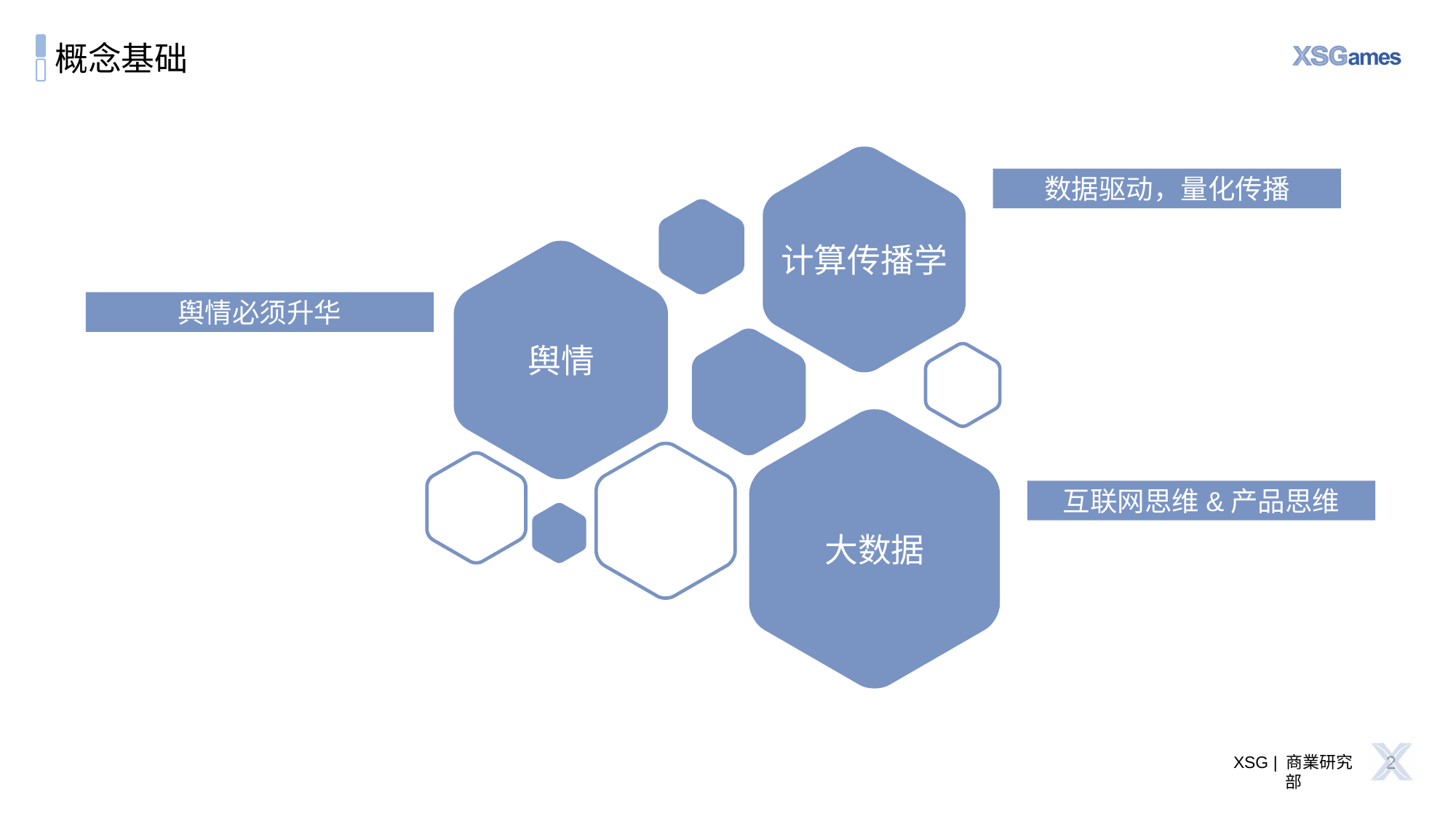

# 概念基础
计算传播学
数据驱动，量化传播

关注数据分析在信息传播中的作用，以可计算、可解释的方式分析传播现象
舆情
舆情必须升华

舆情是个“窄”概念，随时可能被AI淘汰

大数据

互联网思维&产品思维

挖掘传播中的商业价值
2